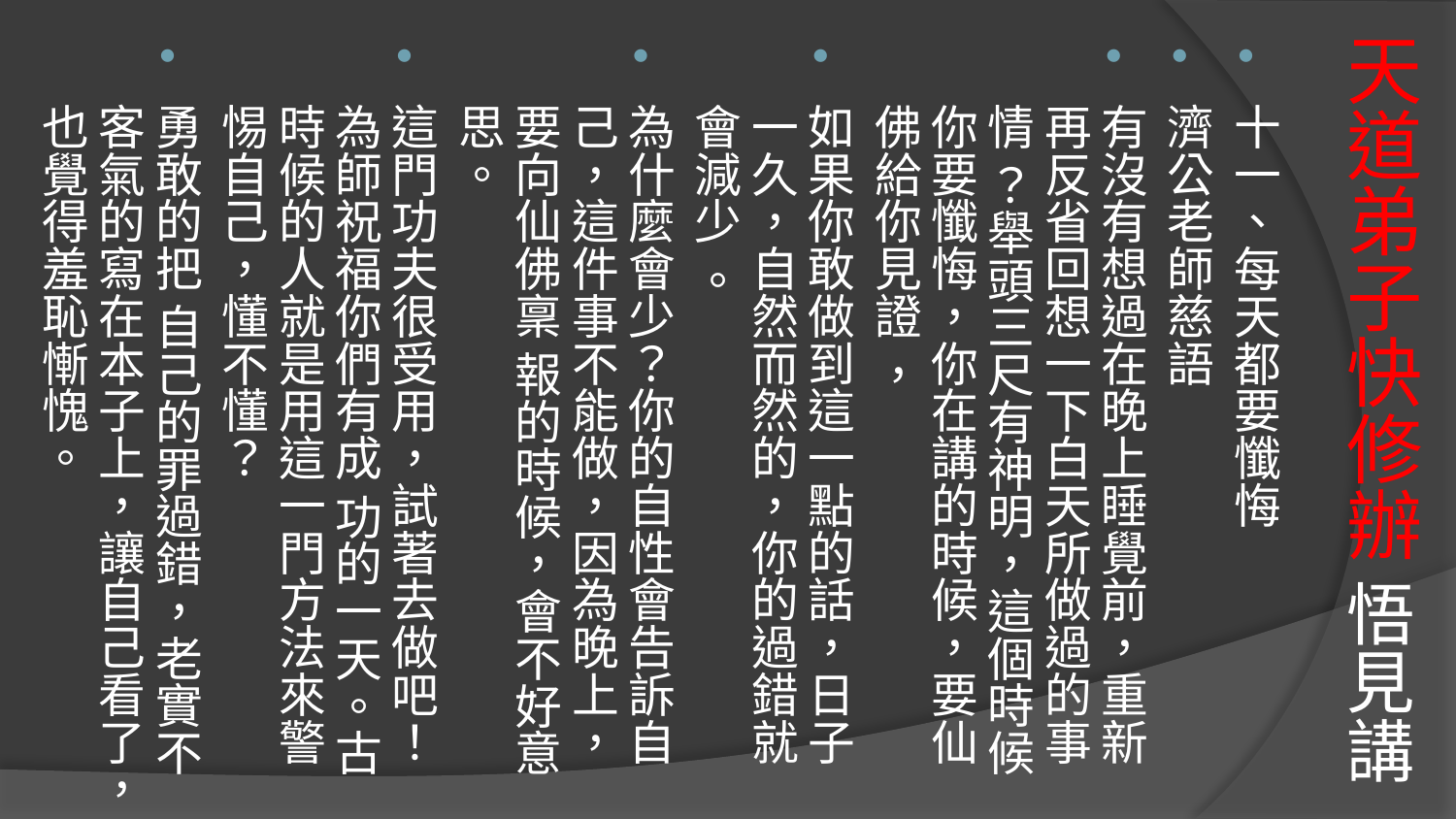

# 天道弟子快修辦 悟見講
十一、每天都要懺悔
濟公老師慈語
有沒有想過在晚上睡覺前，重新再反省回想一下白天所做過的事情 ？舉頭三尺有神明，這個時候你要懺悔，你在講的時候，要仙佛給你見證 ，
如果你敢做到這一點的話，日子一久，自然而然的，你的過錯就會減少 。
為什麼會少？你的自性會告訴自己，這件事不能做，因為晚上，要向仙佛稟 報的時候，會不好意思。
這門功夫很受用，試著去做吧！為師祝福你們有成 功的一天。古時候的人就是用這一門方法來警惕自己，懂不懂？
勇敢的把 自己的罪過錯，老實不客氣的寫在本子上，讓自己看了，也覺得羞恥慚愧。